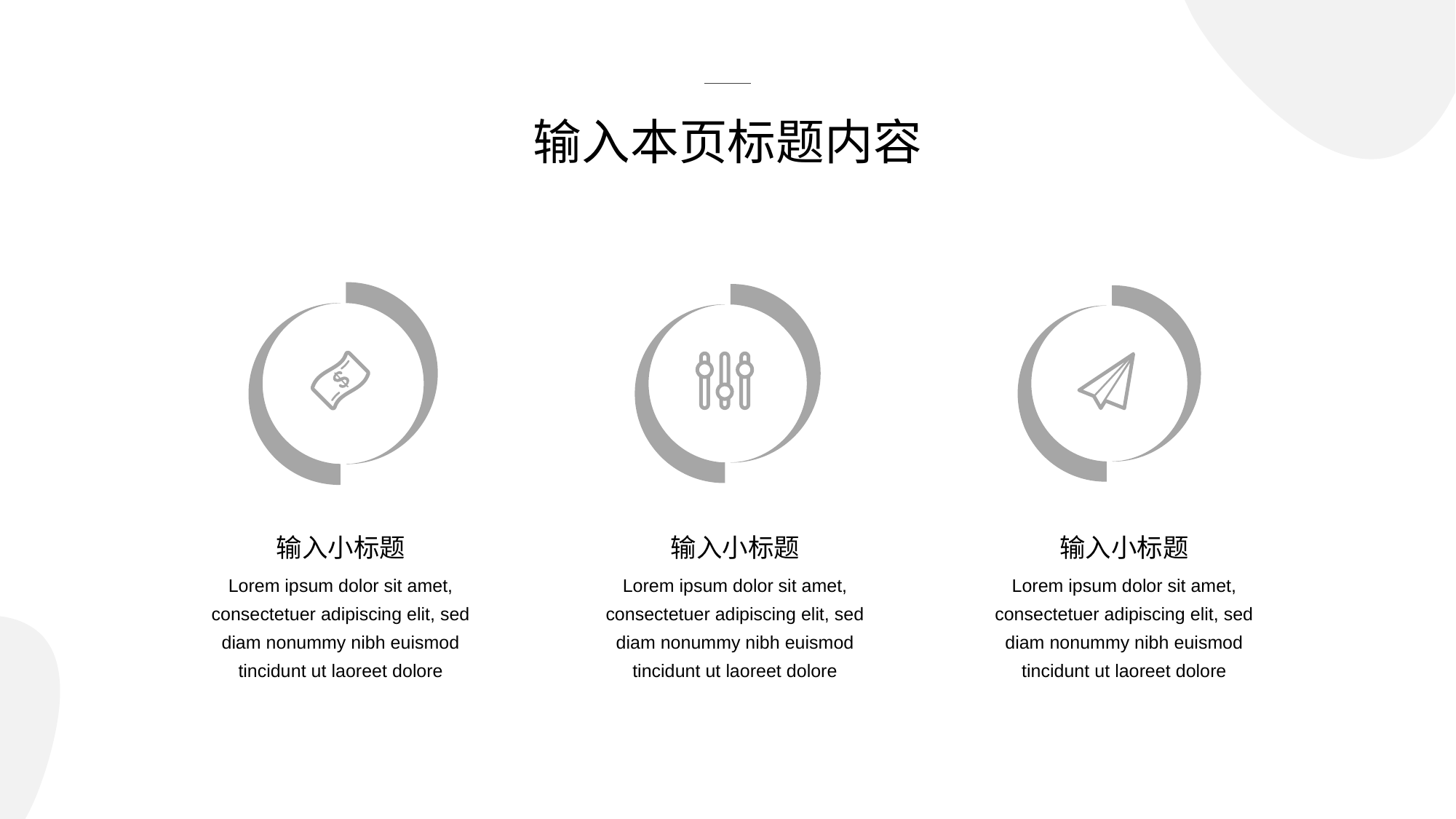

输入本页标题内容

输入小标题
输入小标题
输入小标题
Lorem ipsum dolor sit amet, consectetuer adipiscing elit, sed diam nonummy nibh euismod tincidunt ut laoreet dolore
Lorem ipsum dolor sit amet, consectetuer adipiscing elit, sed diam nonummy nibh euismod tincidunt ut laoreet dolore
Lorem ipsum dolor sit amet, consectetuer adipiscing elit, sed diam nonummy nibh euismod tincidunt ut laoreet dolore